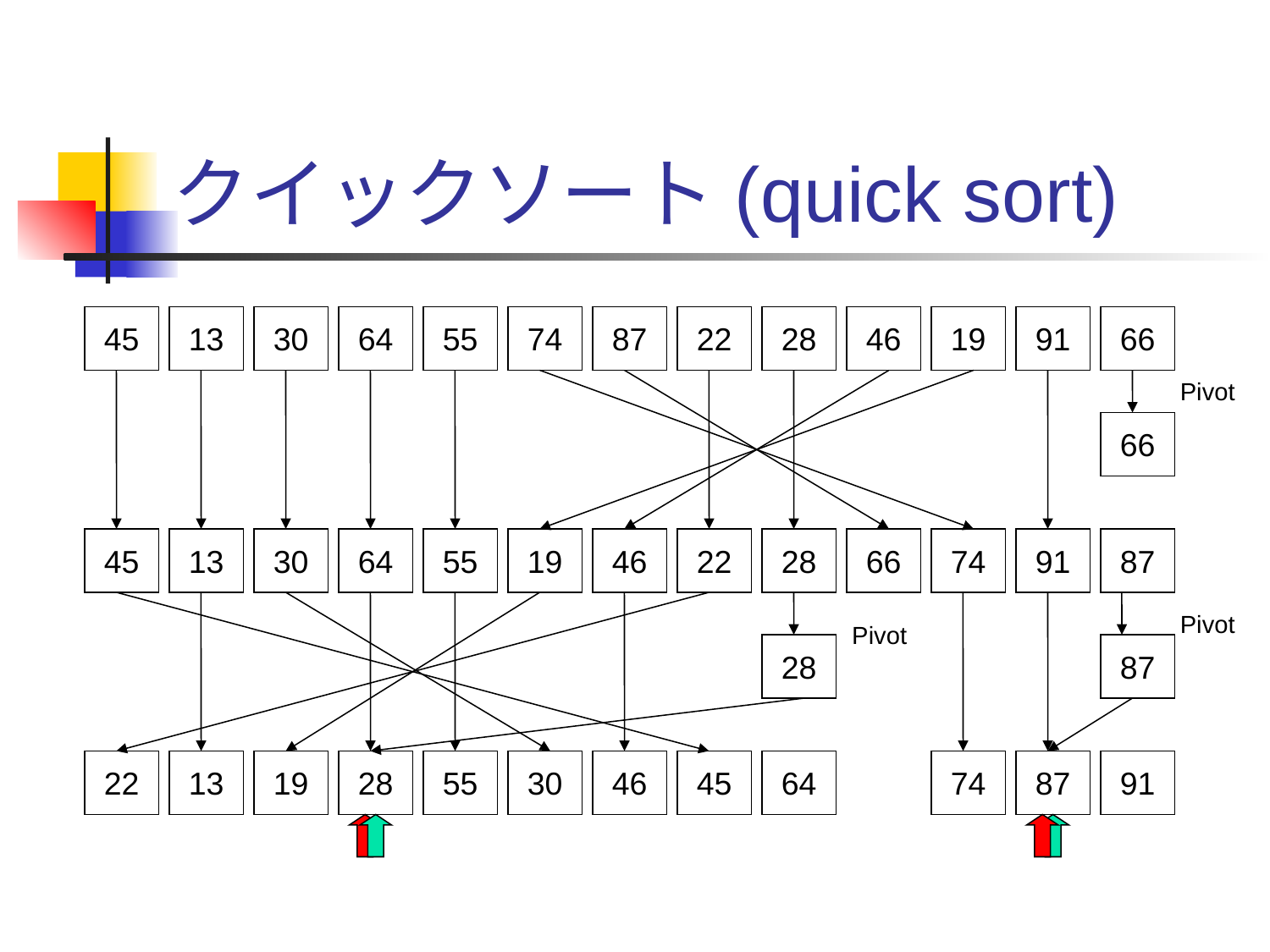

# クイックソート(quick sort)
45
13
30
64
55
74
87
22
28
46
19
91
66

Pivot
66
45
13
30
64
55
19
46
22
28
66
74
91
87

Pivot
Pivot
28
87

22
13
19
28
55
30
46
45
64
74
87
91